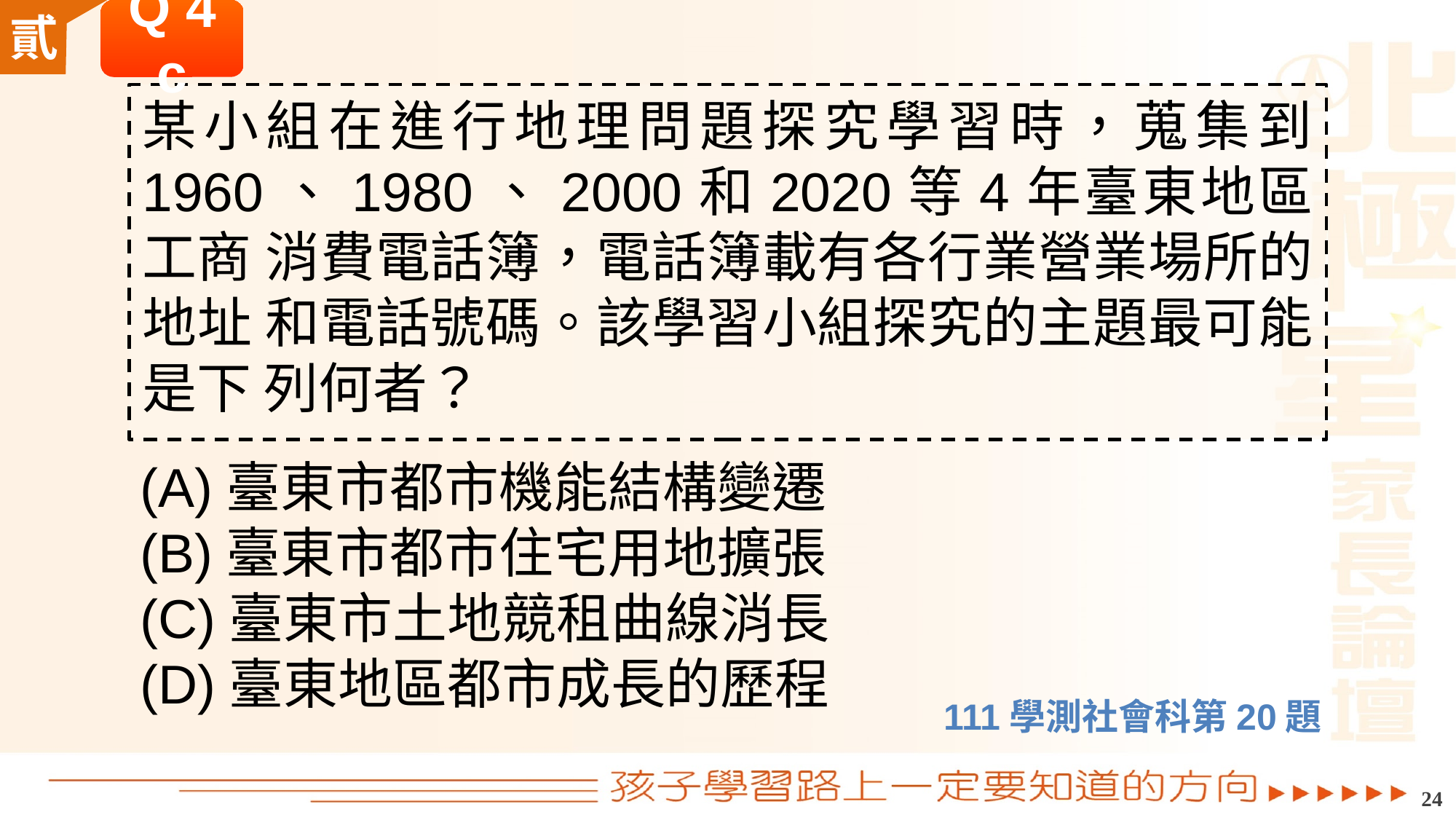

Q 4 c
某小組在進行地理問題探究學習時，蒐集到 1960、1980、2000和2020等4年臺東地區工商 消費電話簿，電話簿載有各行業營業場所的地址 和電話號碼。該學習小組探究的主題最可能是下 列何者？
(A)臺東市都市機能結構變遷
(B)臺東市都市住宅用地擴張
(C)臺東市土地競租曲線消長
(D)臺東地區都市成長的歷程
111學測社會科第20題
24